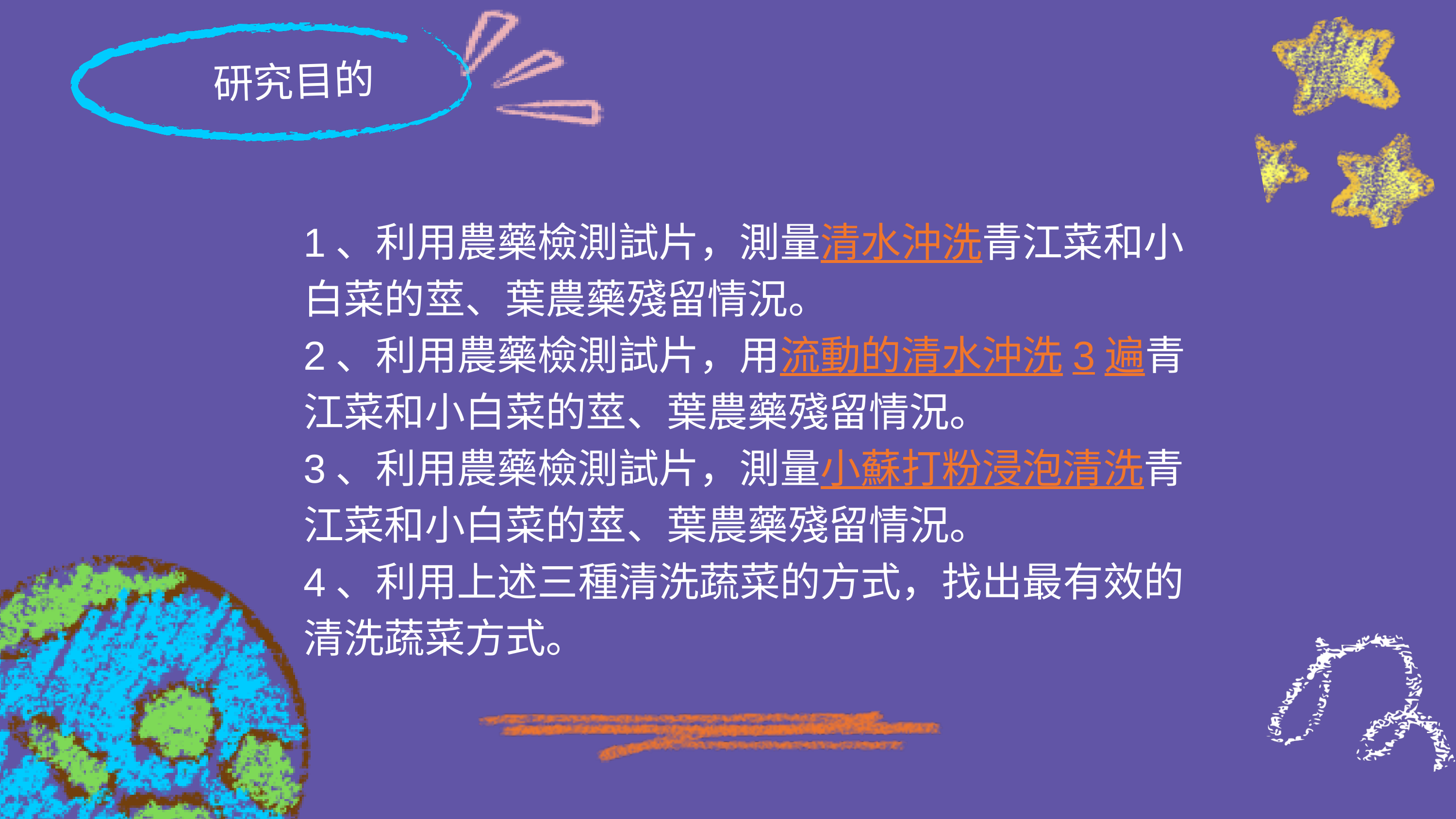

研究目的
1、利用農藥檢測試片，測量清水沖洗青江菜和小白菜的莖、葉農藥殘留情況。
2、利用農藥檢測試片，用流動的清水沖洗3遍青江菜和小白菜的莖、葉農藥殘留情況。
3、利用農藥檢測試片，測量小蘇打粉浸泡清洗青江菜和小白菜的莖、葉農藥殘留情況。
4、利用上述三種清洗蔬菜的方式，找出最有效的清洗蔬菜方式。